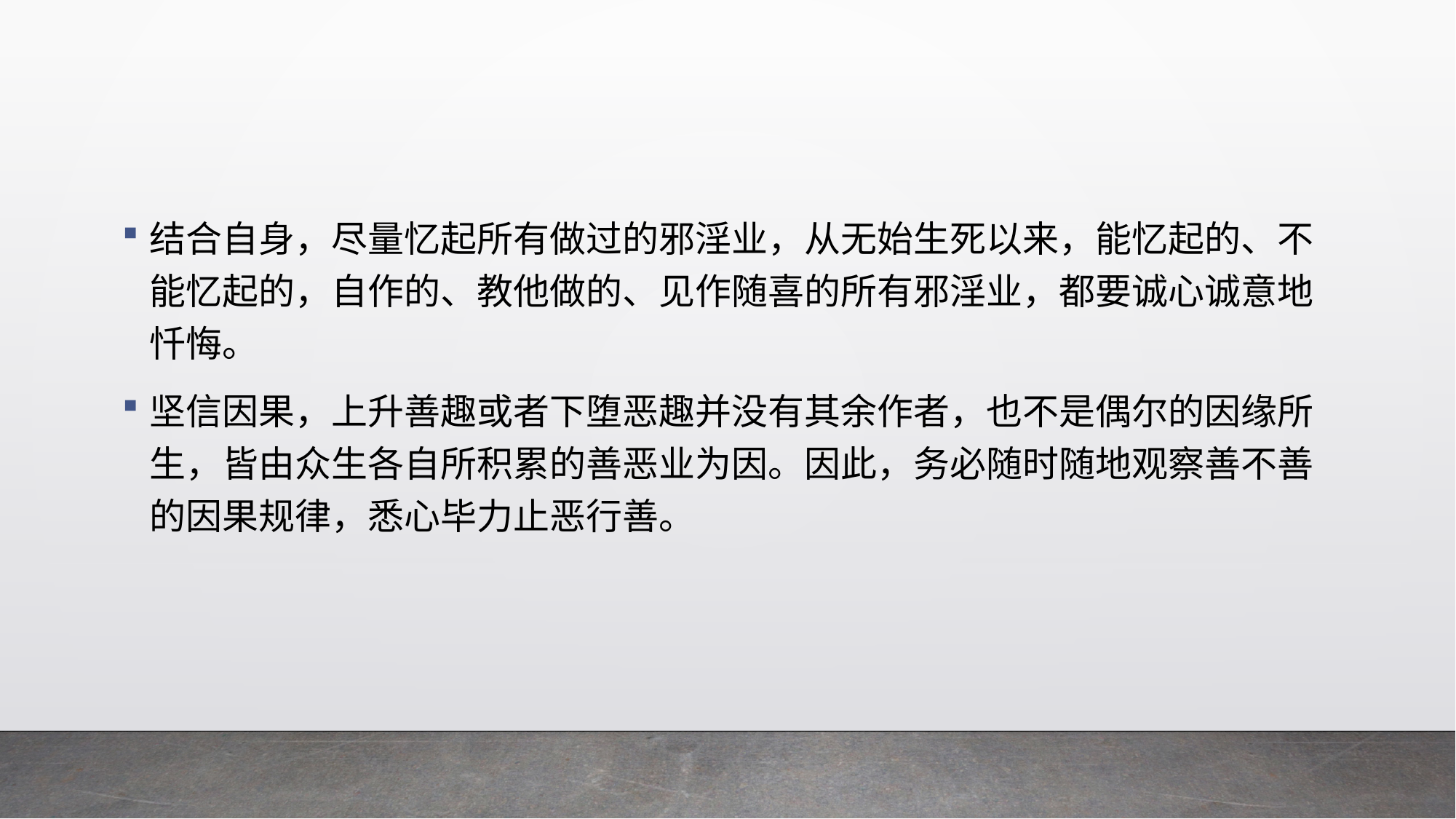

结合自身，尽量忆起所有做过的邪淫业，从无始生死以来，能忆起的、不能忆起的，自作的、教他做的、见作随喜的所有邪淫业，都要诚心诚意地忏悔。
坚信因果，上升善趣或者下堕恶趣并没有其余作者，也不是偶尔的因缘所生，皆由众生各自所积累的善恶业为因。因此，务必随时随地观察善不善的因果规律，悉心毕力止恶行善。